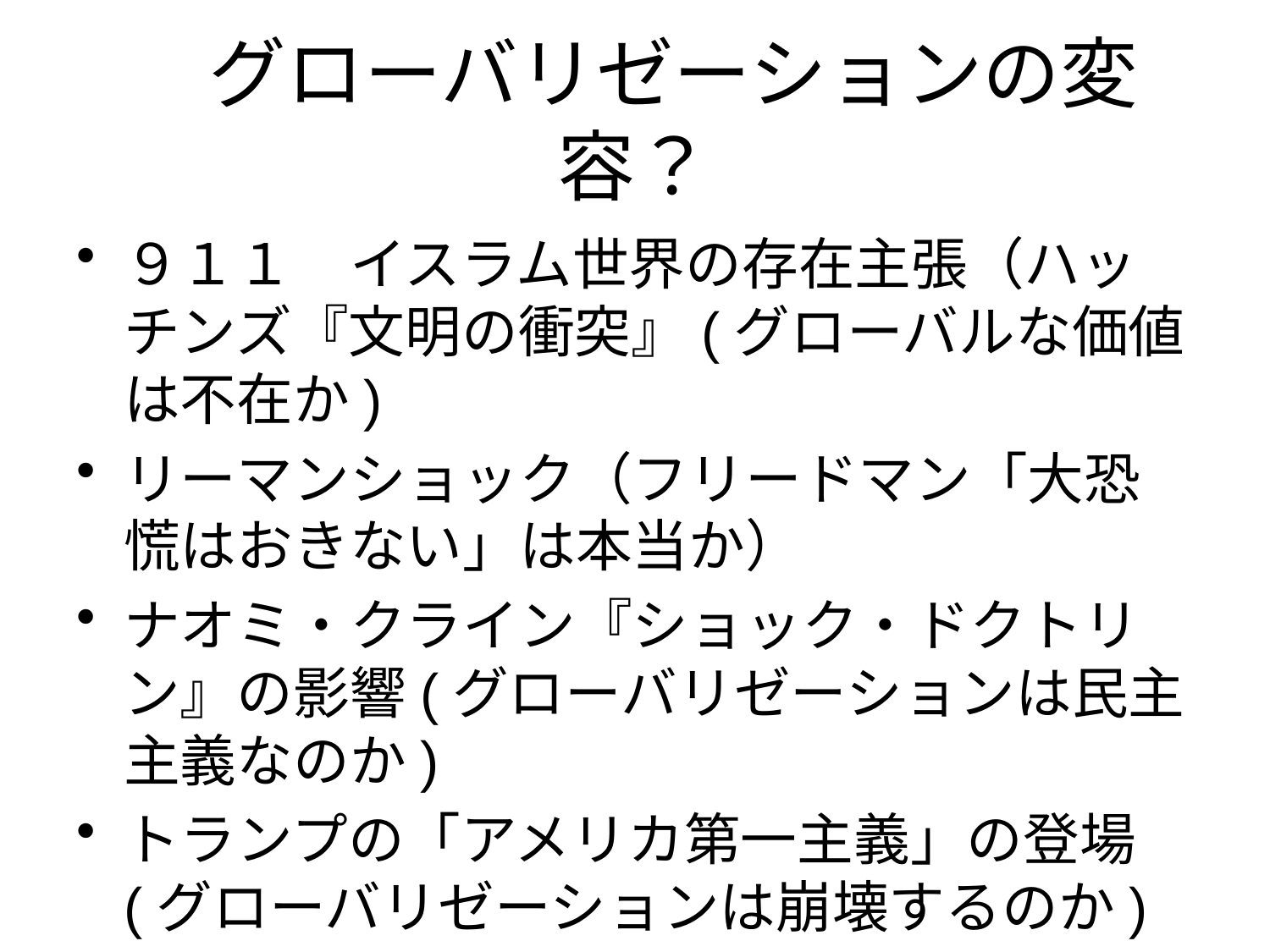

# グローバリゼーションの変容？
９１１　イスラム世界の存在主張（ハッチンズ『文明の衝突』(グローバルな価値は不在か)
リーマンショック（フリードマン「大恐慌はおきない」は本当か）
ナオミ・クライン『ショック・ドクトリン』の影響(グローバリゼーションは民主主義なのか)
トランプの「アメリカ第一主義」の登場(グローバリゼーションは崩壊するのか)